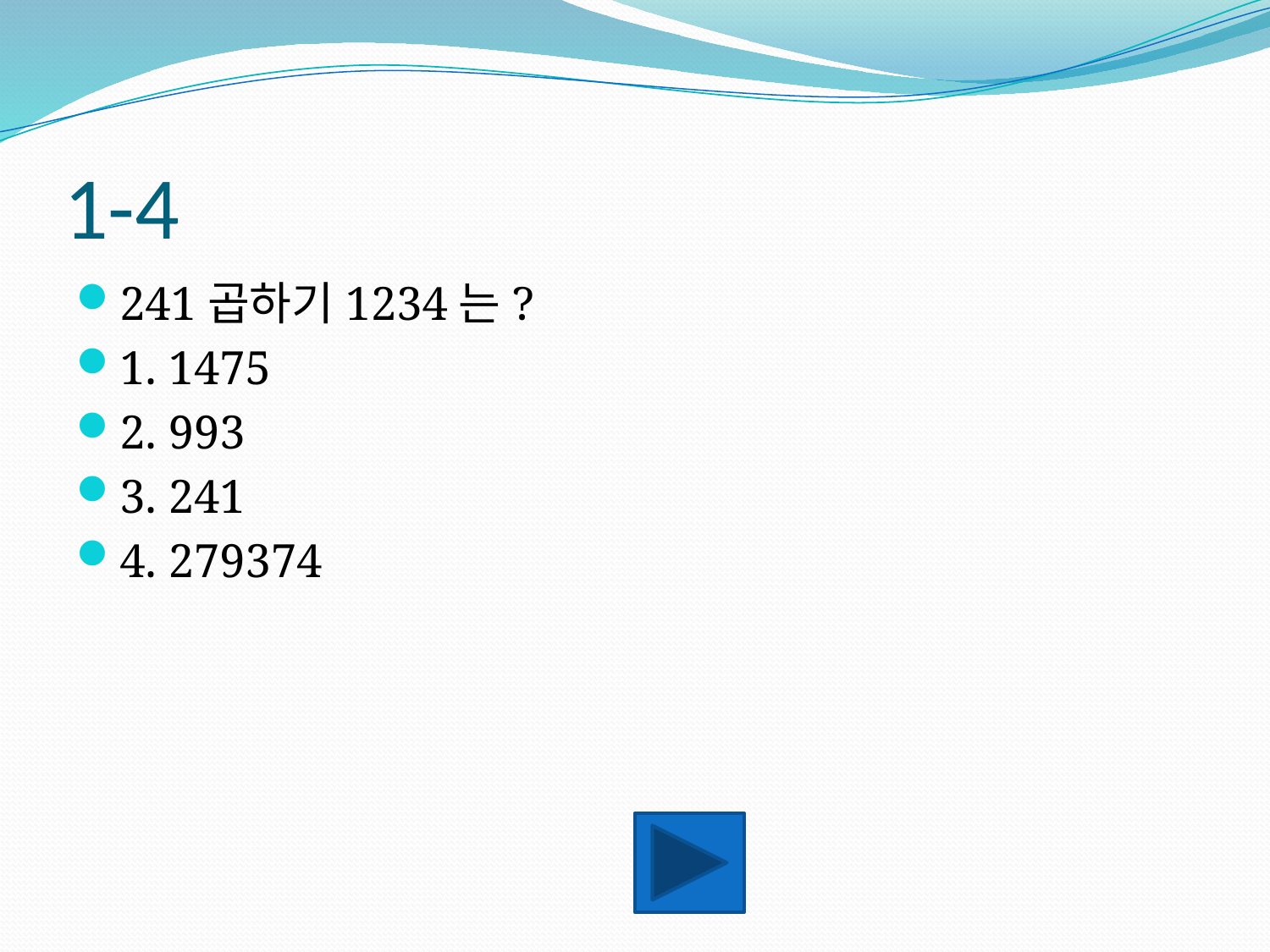

# 1-4
241곱하기1234는?
1. 1475
2. 993
3. 241
4. 279374